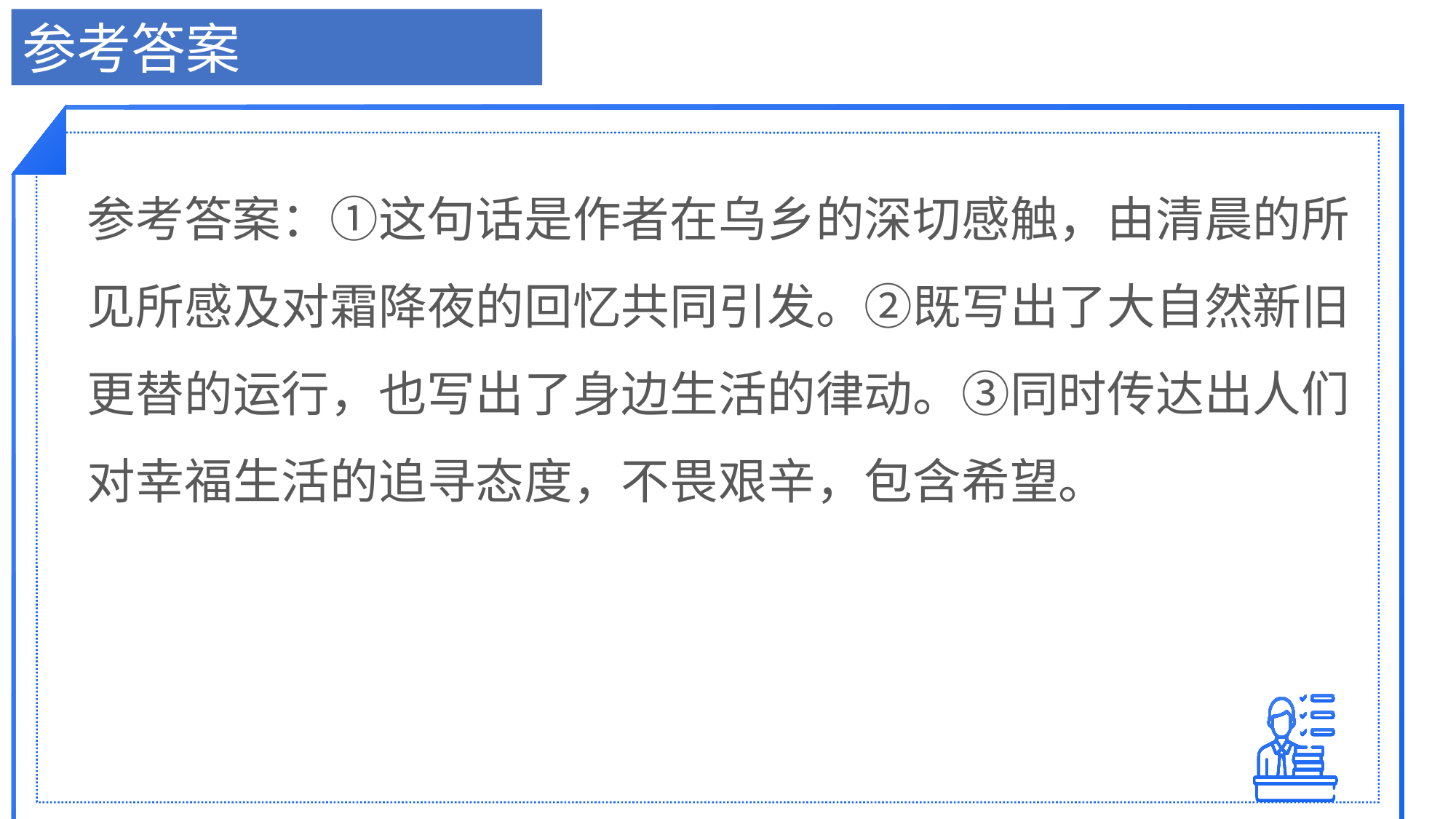

参考答案

参考答案：①这句话是作者在乌乡的深切感触，由清晨的所见所感及对霜降夜的回忆共同引发。②既写出了大自然新旧更替的运行，也写出了身边生活的律动。③同时传达出人们对幸福生活的追寻态度，不畏艰辛，包含希望。